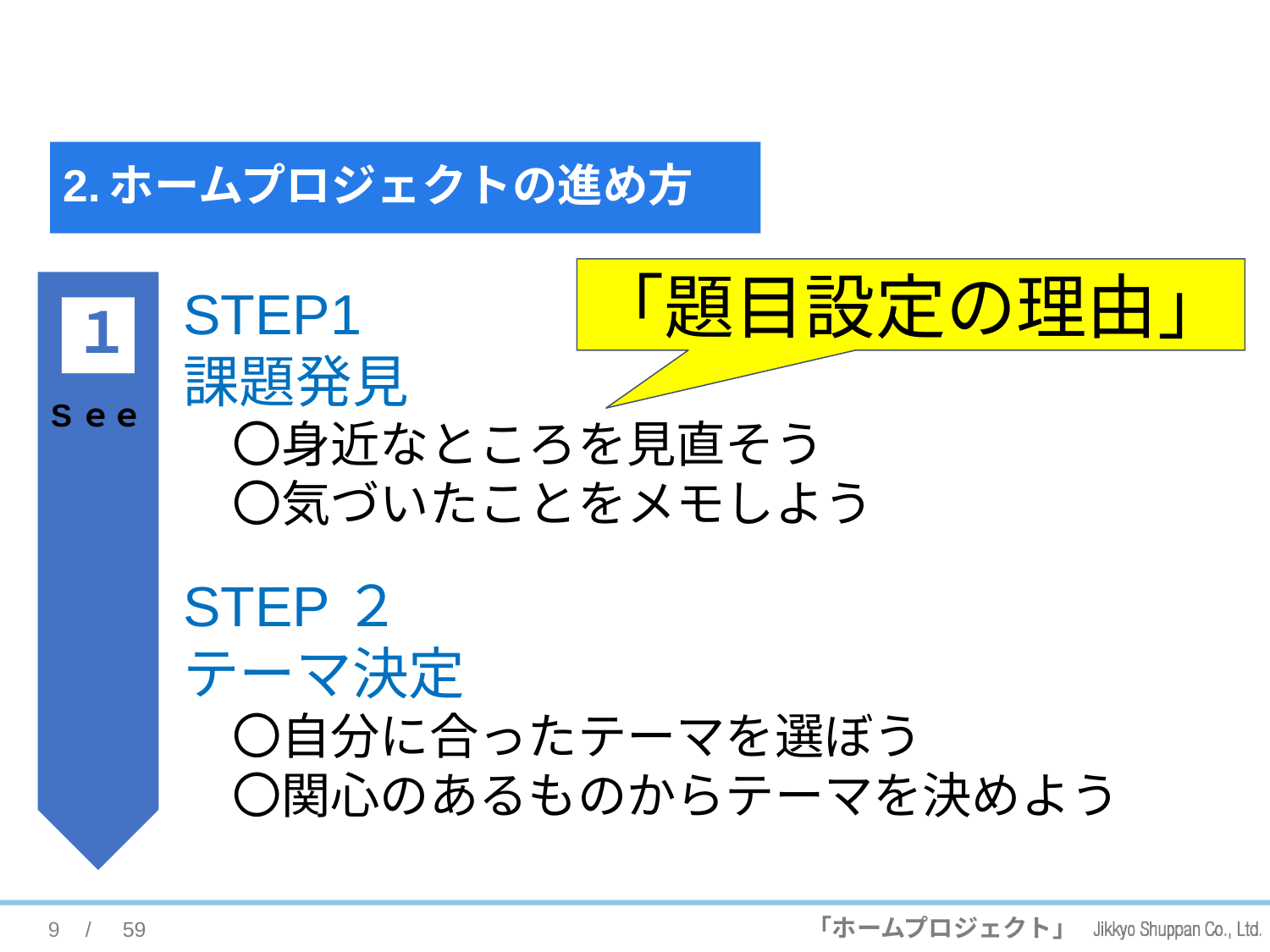

#
2.ホームプロジェクトの進め方

「題目設定の理由」
１
Sｅｅ

STEP1
課題発見
　〇身近なところを見直そう
　〇気づいたことをメモしよう

STEP２
テーマ決定
　〇自分に合ったテーマを選ぼう
　〇関心のあるものからテーマを決めよう

9